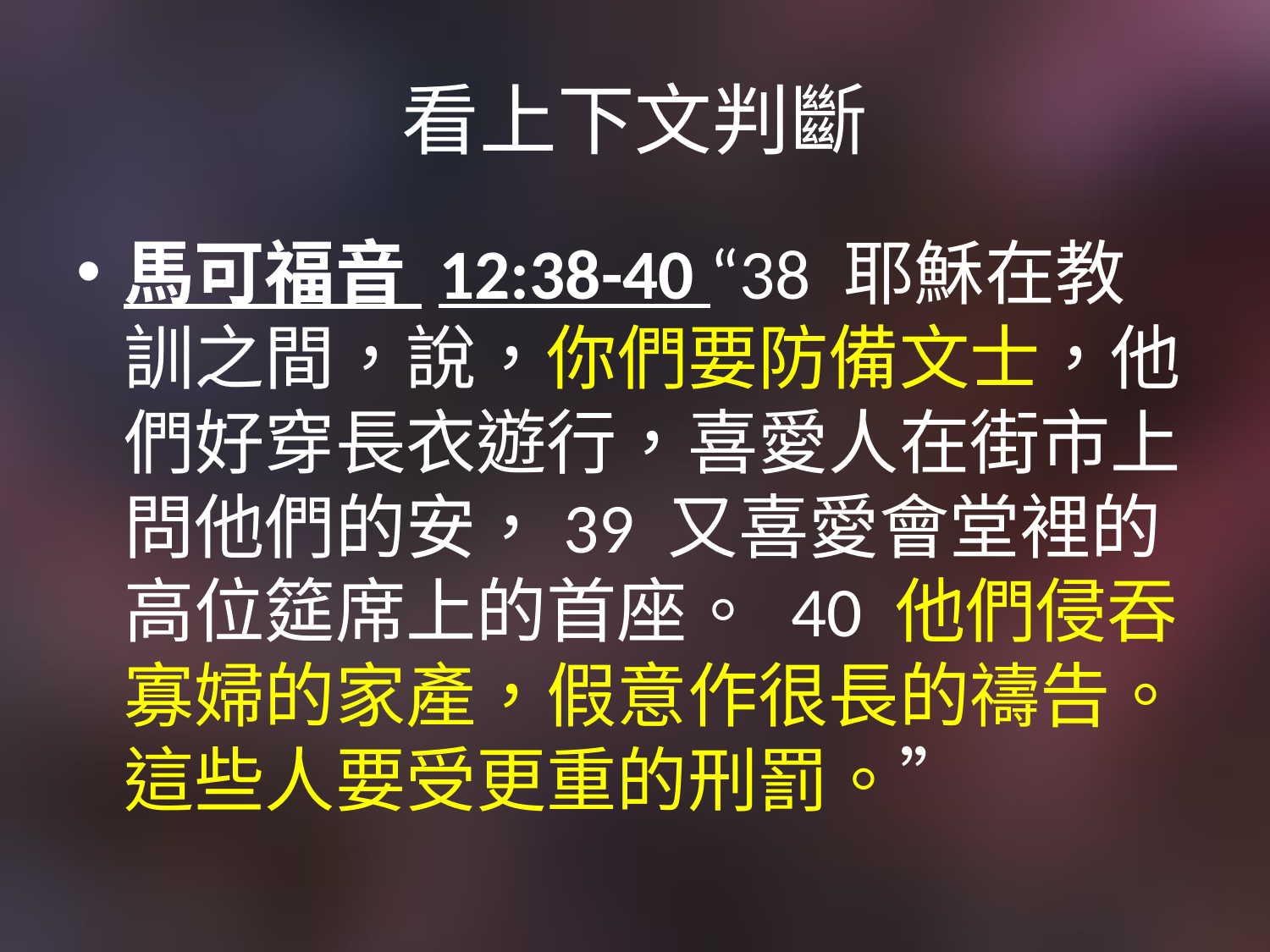

# 看上下文判斷
馬可福音 12:38-40 “38 耶穌在教訓之間，說，你們要防備文士，他們好穿長衣遊行，喜愛人在街市上問他們的安，39 又喜愛會堂裡的高位筵席上的首座。 40 他們侵吞寡婦的家產，假意作很長的禱告。這些人要受更重的刑罰。”